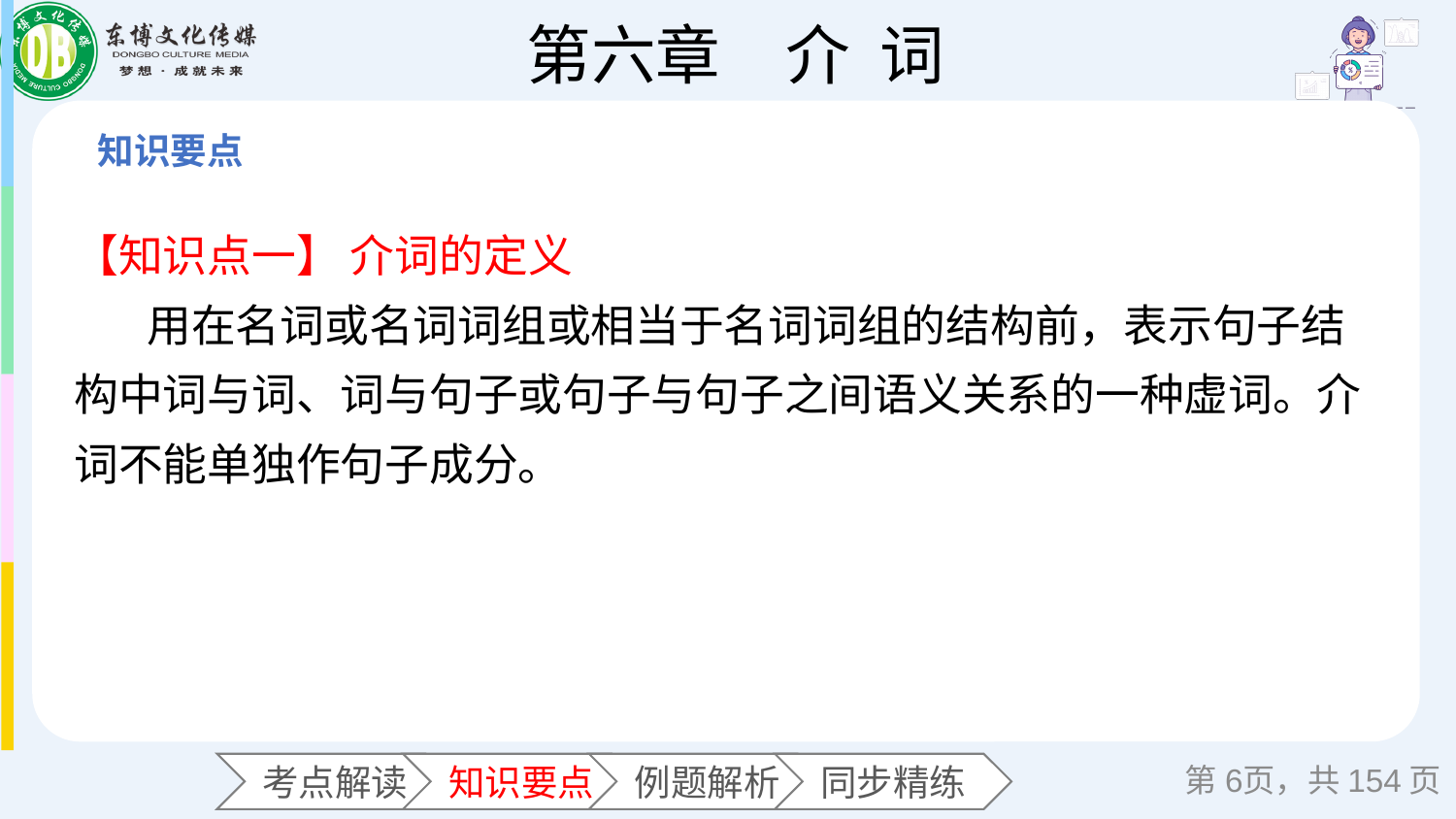

【知识点一】 介词的定义
用在名词或名词词组或相当于名词词组的结构前，表示句子结构中词与词、词与句子或句子与句子之间语义关系的一种虚词。介词不能单独作句子成分。
第6页，共154页